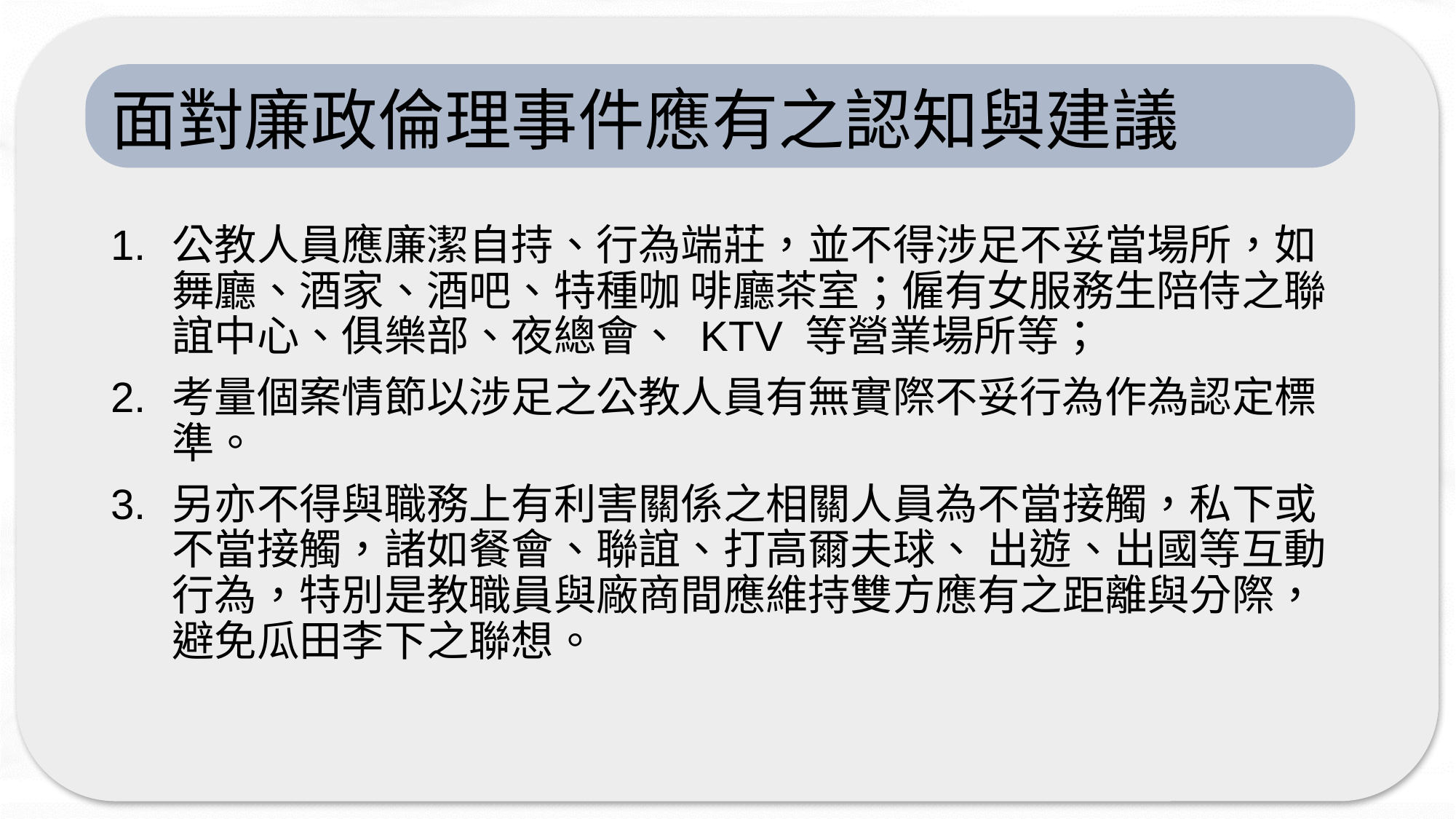

# 面對廉政倫理事件應有之認知與建議

公教人員應廉潔自持、行為端莊，並不得涉足不妥當場所，如舞廳、酒家、酒吧、特種咖 啡廳茶室；僱有女服務生陪侍之聯誼中心、俱樂部、夜總會、 KTV 等營業場所等；
考量個案情節以涉足之公教人員有無實際不妥行為作為認定標準。
另亦不得與職務上有利害關係之相關人員為不當接觸，私下或不當接觸，諸如餐會、聯誼、打高爾夫球、 出遊、出國等互動行為，特別是教職員與廠商間應維持雙方應有之距離與分際，避免瓜田李下之聯想。